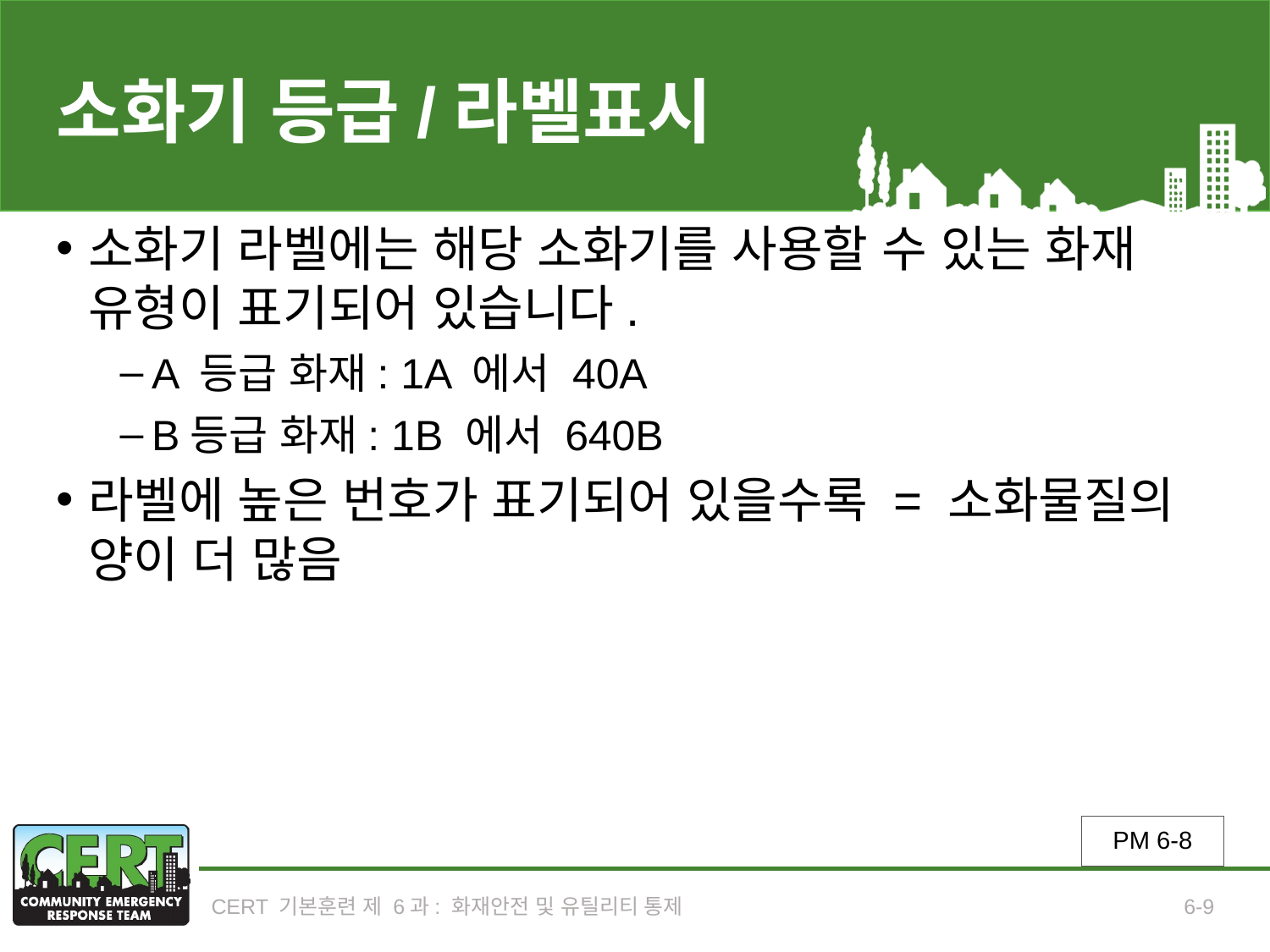

# 소화기 등급/라벨표시
소화기 라벨에는 해당 소화기를 사용할 수 있는 화재 유형이 표기되어 있습니다.
A 등급 화재: 1A 에서 40A
B등급 화재: 1B 에서 640B
라벨에 높은 번호가 표기되어 있을수록 = 소화물질의 양이 더 많음

PM 6-8
CERT 기본훈련 제 6과: 화재안전 및 유틸리티 통제
6-9